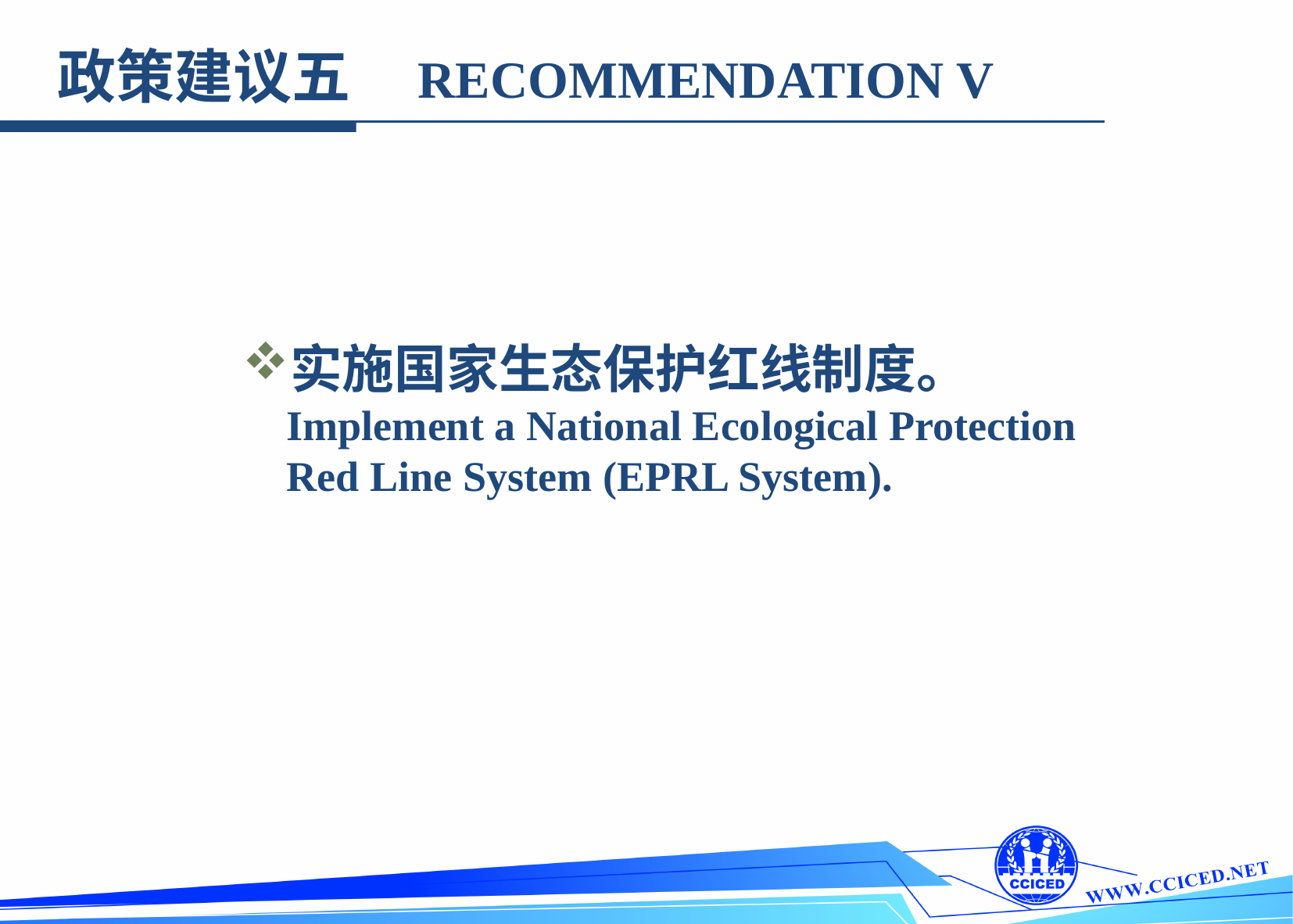

政策建议五    RECOMMENDATION V
实施国家生态保护红线制度。
Implement a National Ecological Protection Red Line System (EPRL System).